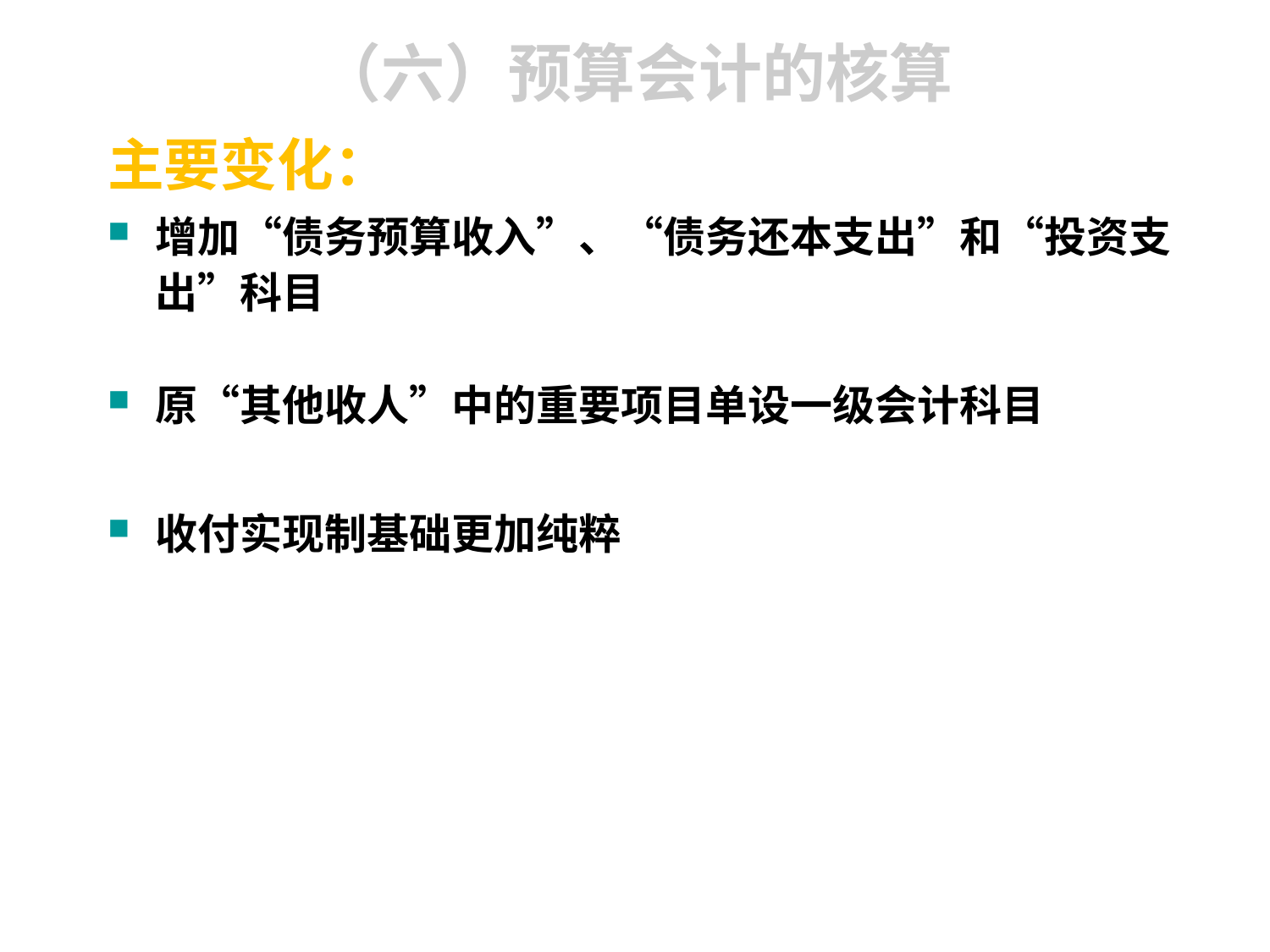

# （六）预算会计的核算
主要变化：
增加“债务预算收入”、“债务还本支出”和“投资支出”科目

原“其他收人”中的重要项目单设一级会计科目

收付实现制基础更加纯粹

172